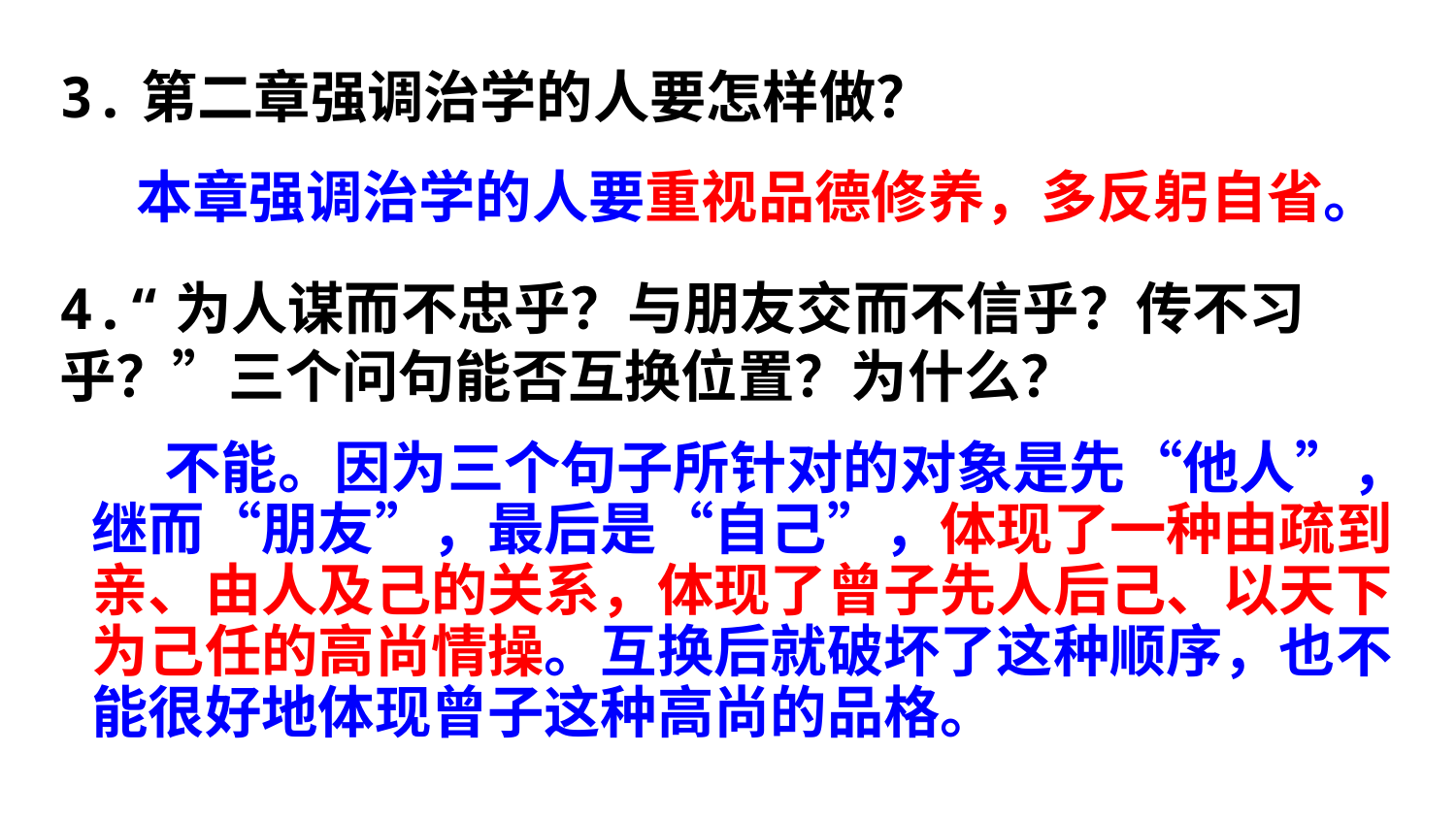

3.第二章强调治学的人要怎样做？
本章强调治学的人要重视品德修养，多反躬自省。
4.“为人谋而不忠乎？与朋友交而不信乎？传不习乎？”三个问句能否互换位置？为什么？
不能。因为三个句子所针对的对象是先“他人”，继而“朋友”，最后是“自己”，体现了一种由疏到亲、由人及己的关系，体现了曾子先人后己、以天下为己任的高尚情操。互换后就破坏了这种顺序，也不能很好地体现曾子这种高尚的品格。